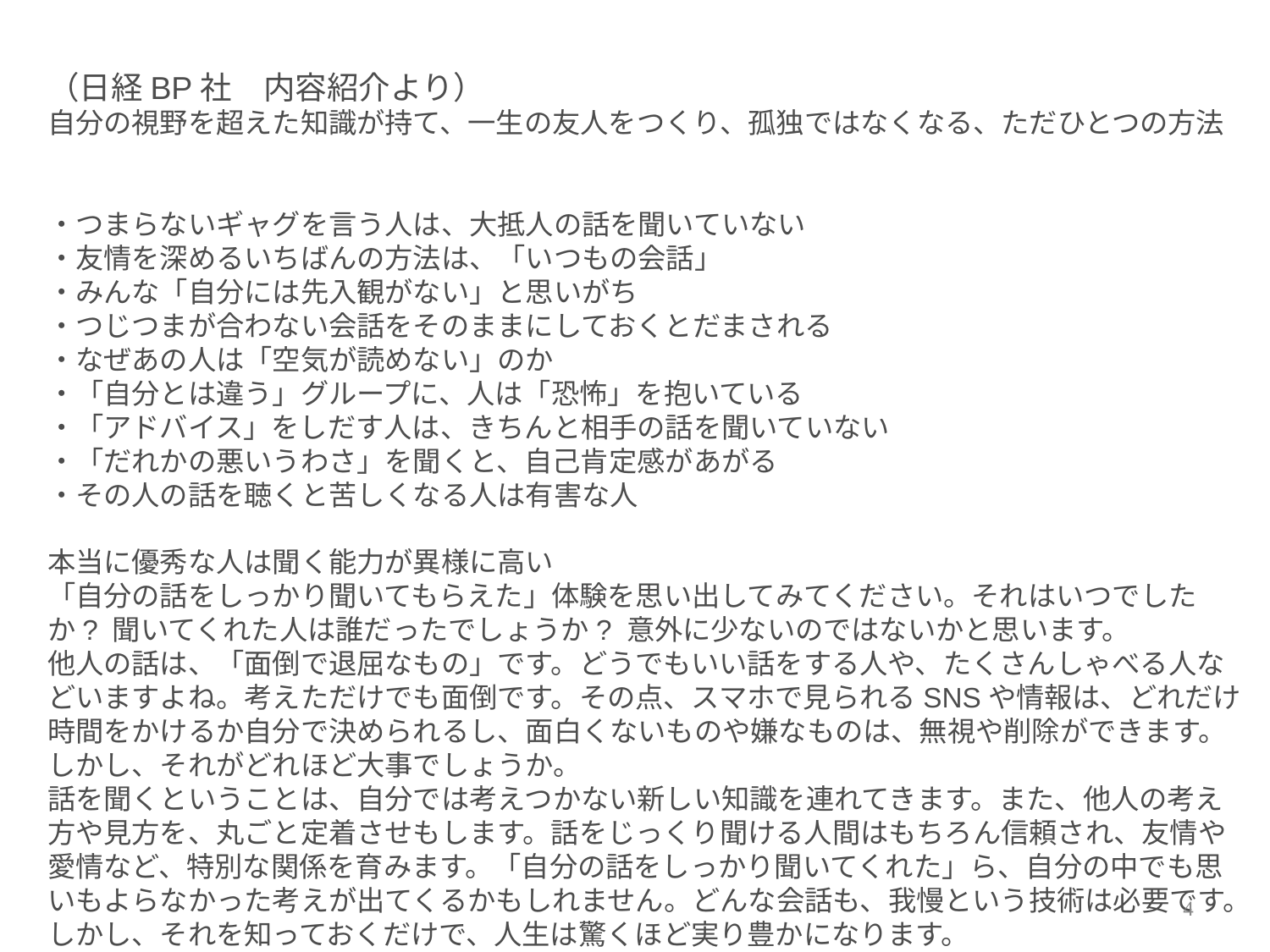

（日経BP社　内容紹介より）
自分の視野を超えた知識が持て、一生の友人をつくり、孤独ではなくなる、ただひとつの方法

・つまらないギャグを言う人は、大抵人の話を聞いていない
・友情を深めるいちばんの方法は、「いつもの会話」
・みんな「自分には先入観がない」と思いがち
・つじつまが合わない会話をそのままにしておくとだまされる
・なぜあの人は「空気が読めない」のか
・「自分とは違う」グループに、人は「恐怖」を抱いている
・「アドバイス」をしだす人は、きちんと相手の話を聞いていない
・「だれかの悪いうわさ」を聞くと、自己肯定感があがる
・その人の話を聴くと苦しくなる人は有害な人

本当に優秀な人は聞く能力が異様に高い
「自分の話をしっかり聞いてもらえた」体験を思い出してみてください。それはいつでしたか? 聞いてくれた人は誰だったでしょうか? 意外に少ないのではないかと思います。
他人の話は、「面倒で退屈なもの」です。どうでもいい話をする人や、たくさんしゃべる人などいますよね。考えただけでも面倒です。その点、スマホで見られるSNSや情報は、どれだけ時間をかけるか自分で決められるし、面白くないものや嫌なものは、無視や削除ができます。しかし、それがどれほど大事でしょうか。
話を聞くということは、自分では考えつかない新しい知識を連れてきます。また、他人の考え方や見方を、丸ごと定着させもします。話をじっくり聞ける人間はもちろん信頼され、友情や愛情など、特別な関係を育みます。「自分の話をしっかり聞いてくれた」ら、自分の中でも思いもよらなかった考えが出てくるかもしれません。どんな会話も、我慢という技術は必要です。しかし、それを知っておくだけで、人生は驚くほど実り豊かになります。

4